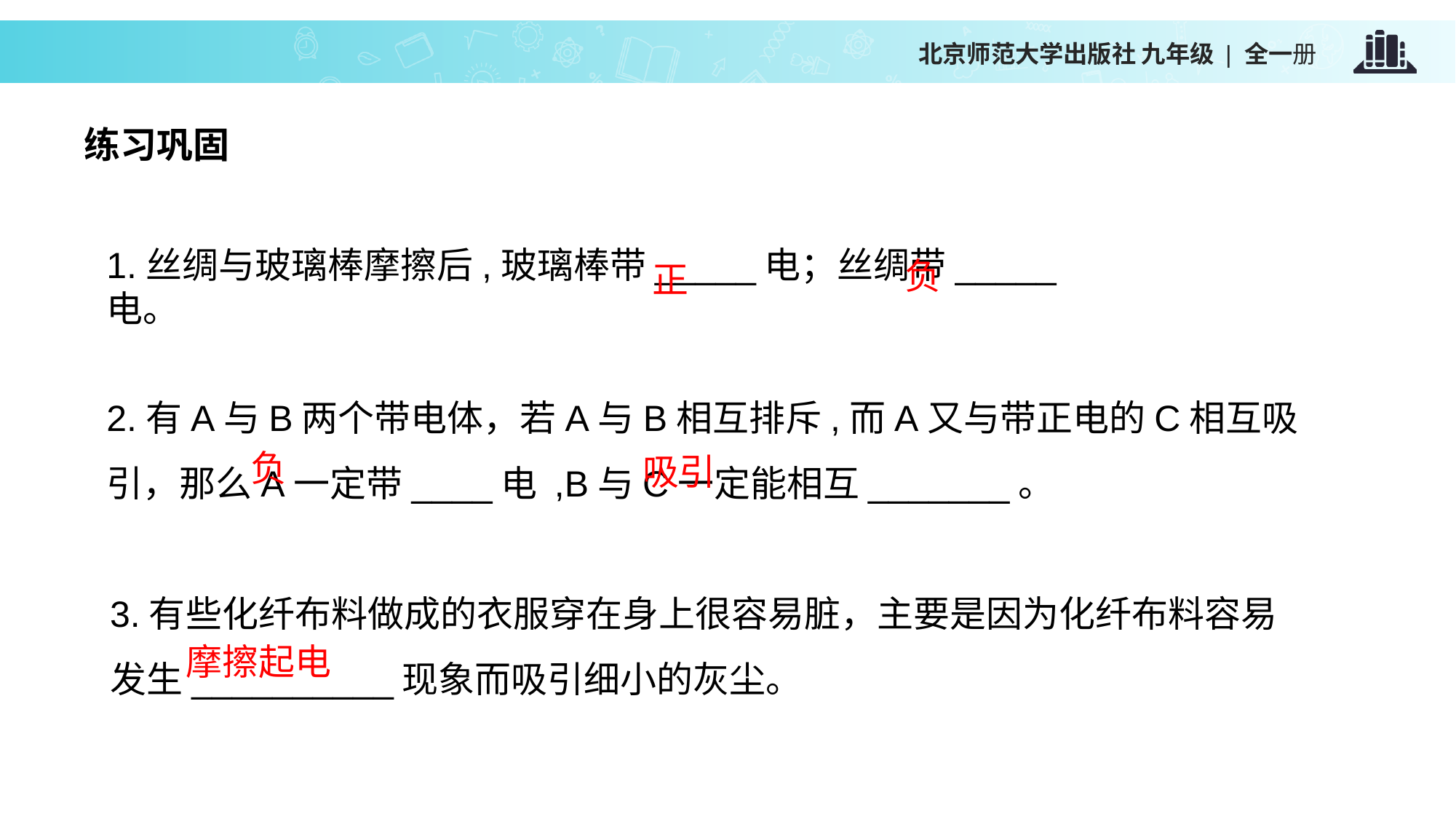

练习巩固
负
正
1.丝绸与玻璃棒摩擦后,玻璃棒带_____电；丝绸带_____电。
2.有A与B两个带电体，若A与B相互排斥,而A又与带正电的C相互吸引，那么A一定带____电 ,B与C一定能相互_______。
负
吸引
3.有些化纤布料做成的衣服穿在身上很容易脏，主要是因为化纤布料容易
发生__________现象而吸引细小的灰尘。
摩擦起电